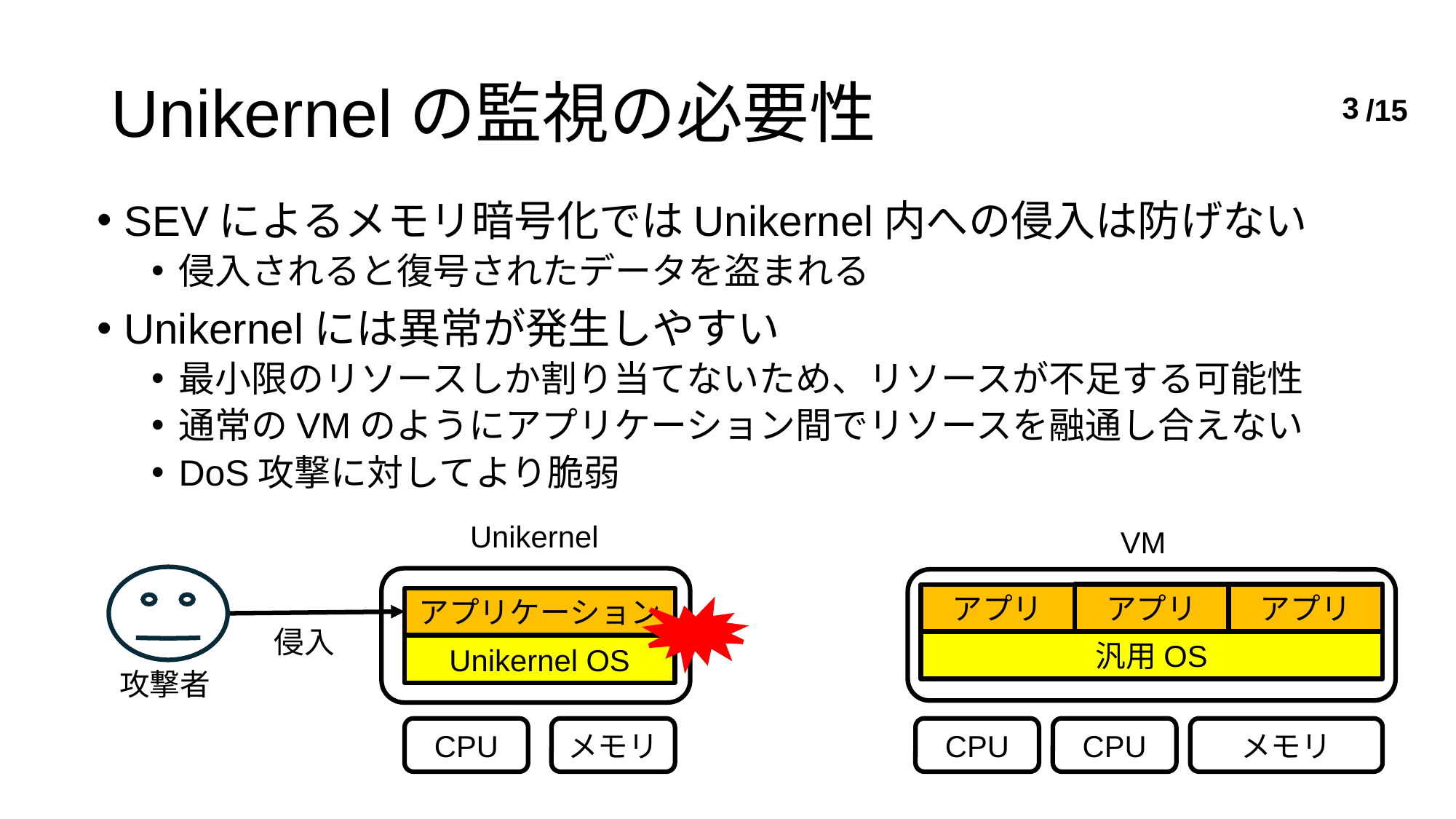

# Unikernelの監視の必要性
3
SEVによるメモリ暗号化ではUnikernel内への侵入は防げない
侵入されると復号されたデータを盗まれる
Unikernelには異常が発生しやすい
最小限のリソースしか割り当てないため、リソースが不足する可能性
通常のVMのようにアプリケーション間でリソースを融通し合えない
DoS攻撃に対してより脆弱
Unikernel
VM

アプリ
アプリ
アプリ
アプリケーション

侵入
汎用OS
Unikernel OS
攻撃者
CPU
CPU
メモリ
CPU
メモリ